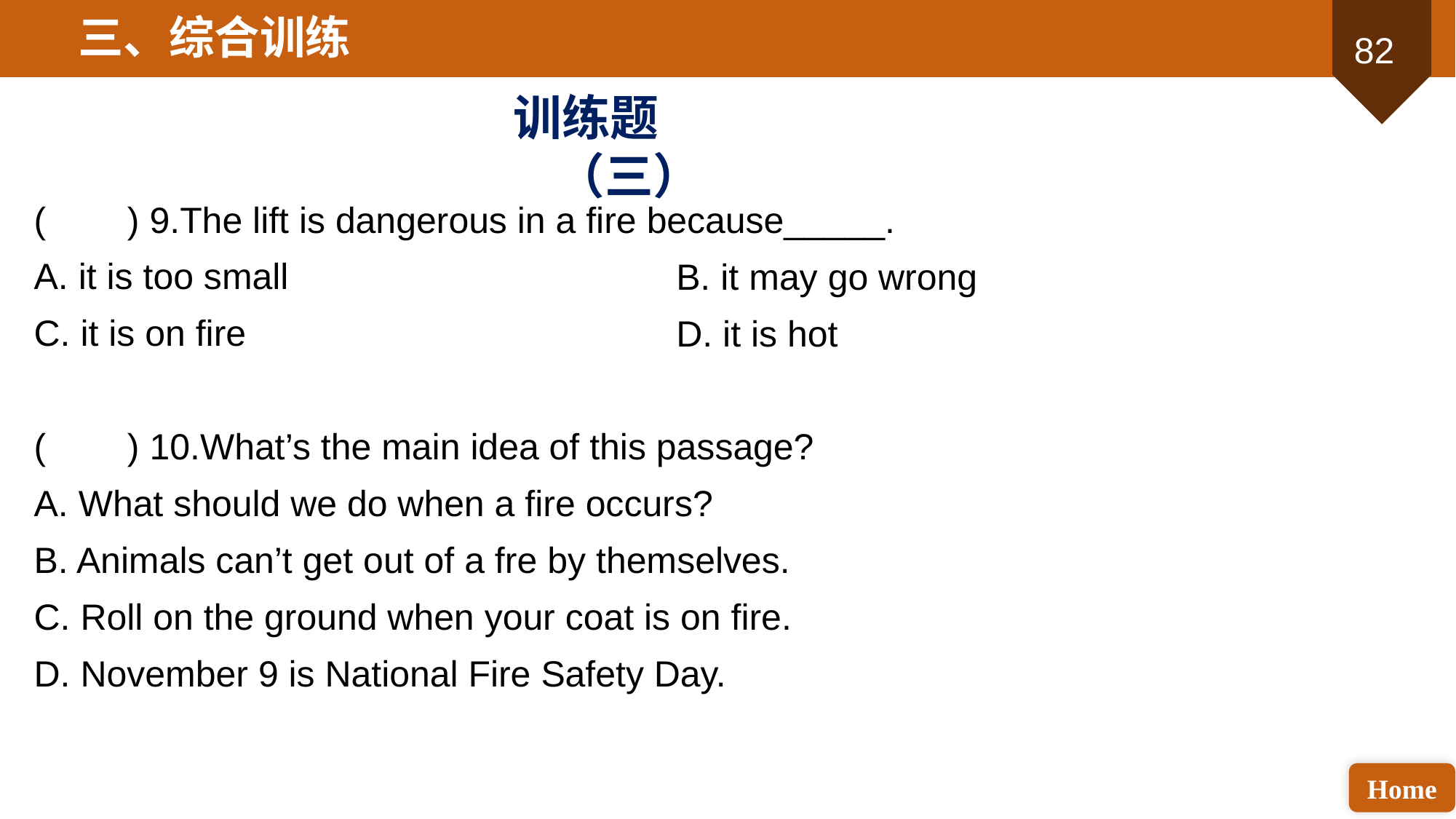

三、综合训练
训练题（三）
(        ) 9.The lift is dangerous in a fire because_____.
A. it is too small
C. it is on fire

(        ) 10.What’s the main idea of this passage?
A. What should we do when a fire occurs?
B. Animals can’t get out of a fre by themselves.
C. Roll on the ground when your coat is on fire.
D. November 9 is National Fire Safety Day.
B. it may go wrong
D. it is hot